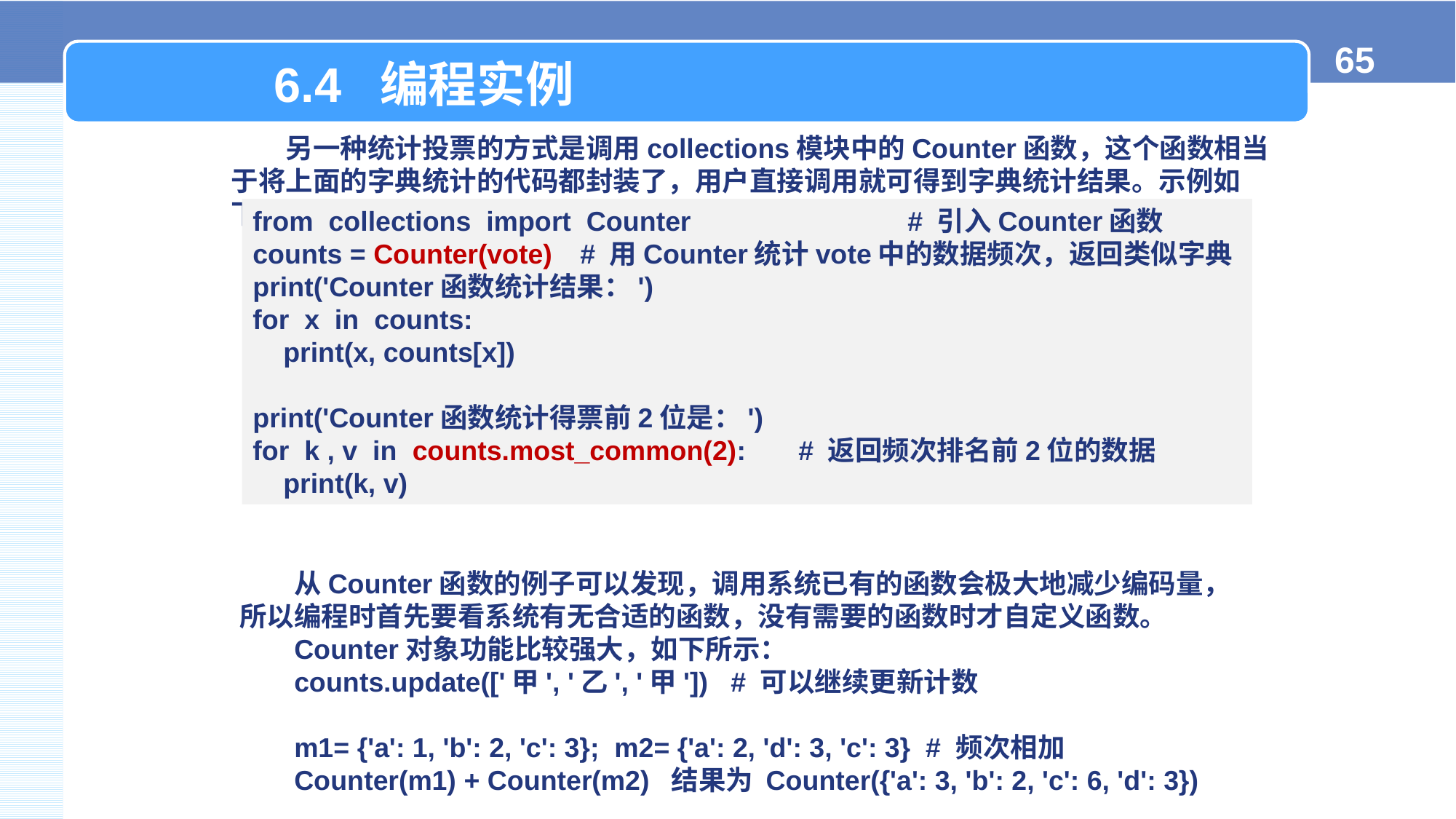

6.4  编程实例
另一种统计投票的方式是调用collections模块中的Counter函数，这个函数相当于将上面的字典统计的代码都封装了，用户直接调用就可得到字典统计结果。示例如下：
from  collections  import  Counter 		# 引入Counter函数
counts = Counter(vote)   	# 用Counter统计vote中的数据频次，返回类似字典
print('Counter函数统计结果：')
for  x  in  counts:
    print(x, counts[x])

print('Counter函数统计得票前2位是：')
for  k , v  in  counts.most_common(2):	# 返回频次排名前2位的数据
    print(k, v)
从Counter函数的例子可以发现，调用系统已有的函数会极大地减少编码量，所以编程时首先要看系统有无合适的函数，没有需要的函数时才自定义函数。
Counter对象功能比较强大，如下所示：
counts.update(['甲', '乙', '甲'])   # 可以继续更新计数

m1= {'a': 1, 'b': 2, 'c': 3};  m2= {'a': 2, 'd': 3, 'c': 3}  # 频次相加
Counter(m1) + Counter(m2)  结果为 Counter({'a': 3, 'b': 2, 'c': 6, 'd': 3})